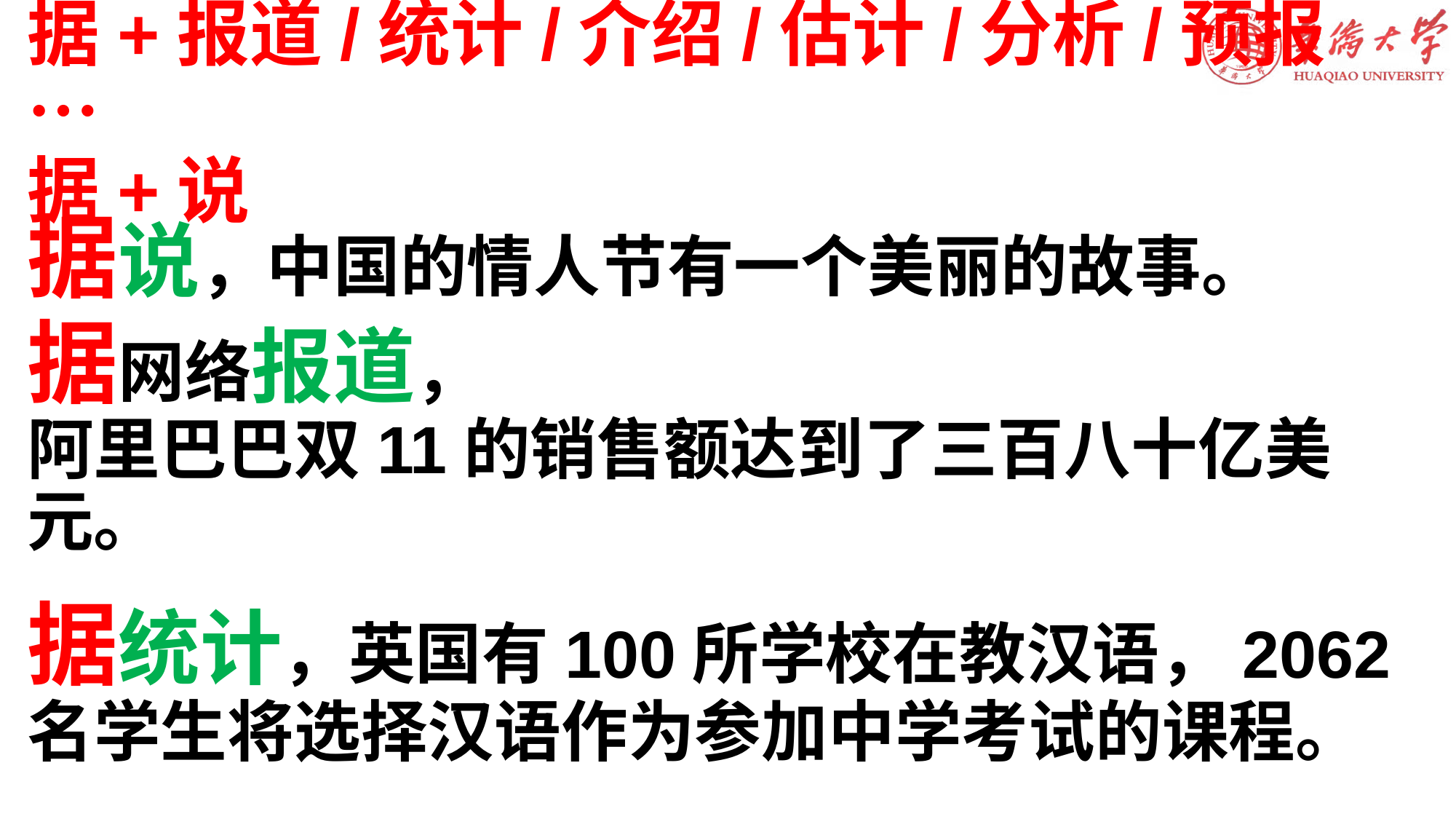

# 据+报道/统计/介绍/估计/分析/预报… 据+说
据说，中国的情人节有一个美丽的故事。
据网络报道，
阿里巴巴双11的销售额达到了三百八十亿美元。
据统计，英国有100所学校在教汉语，2062名学生将选择汉语作为参加中学考试的课程。